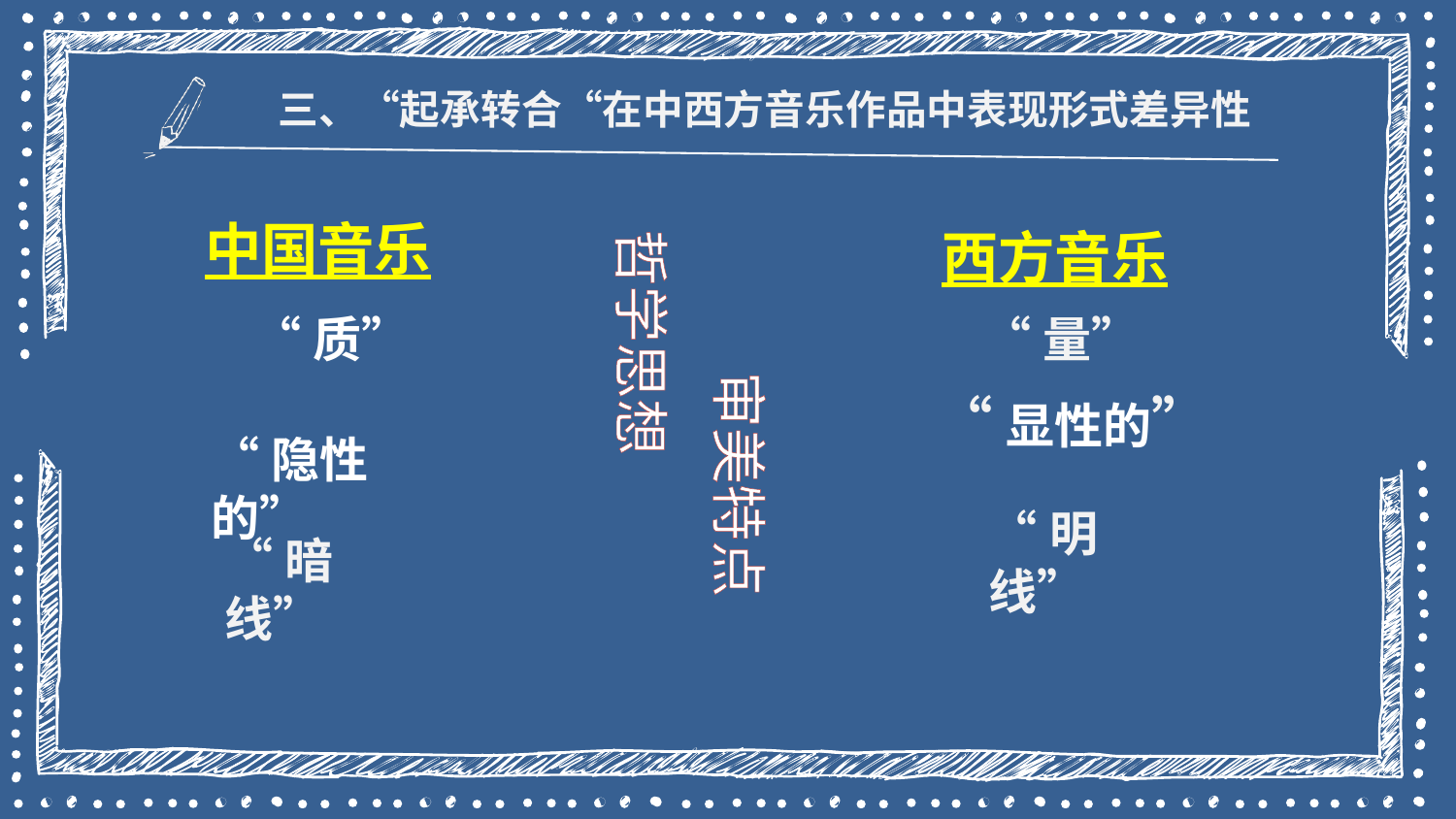

三、“起承转合“在中西方音乐作品中表现形式差异性

中国音乐
哲学思想
西方音乐

“质”
“量”
审美特点
“显性的”
“隐性的”
“明线”
“暗线”